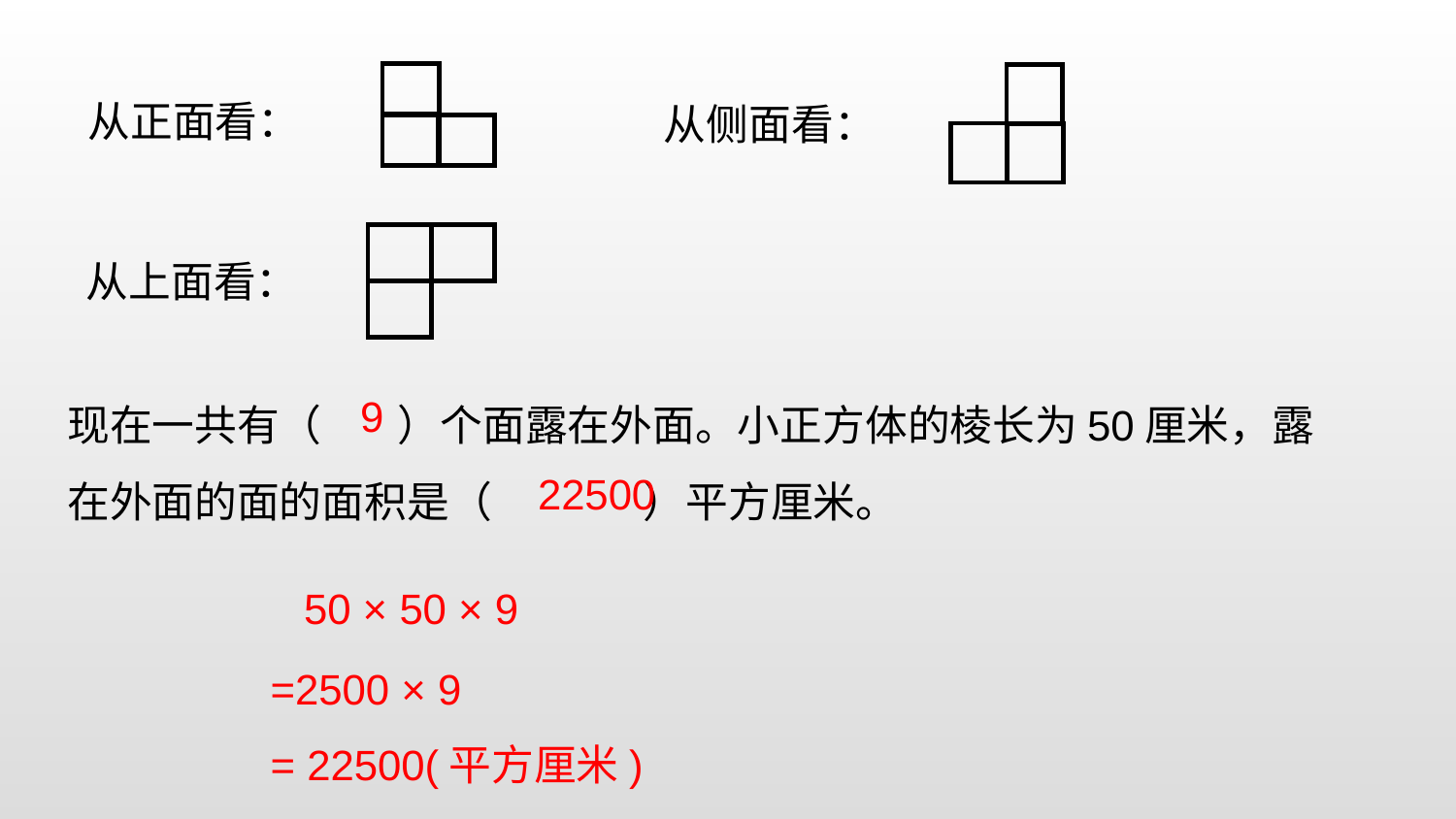

从正面看：
从侧面看：

从上面看：
现在一共有（        ）个面露在外面。小正方体的棱长为50厘米，露在外面的面的面积是（                ）平方厘米。
9
22500
  50 × 50 × 9
=2500 × 9
= 22500(平方厘米)